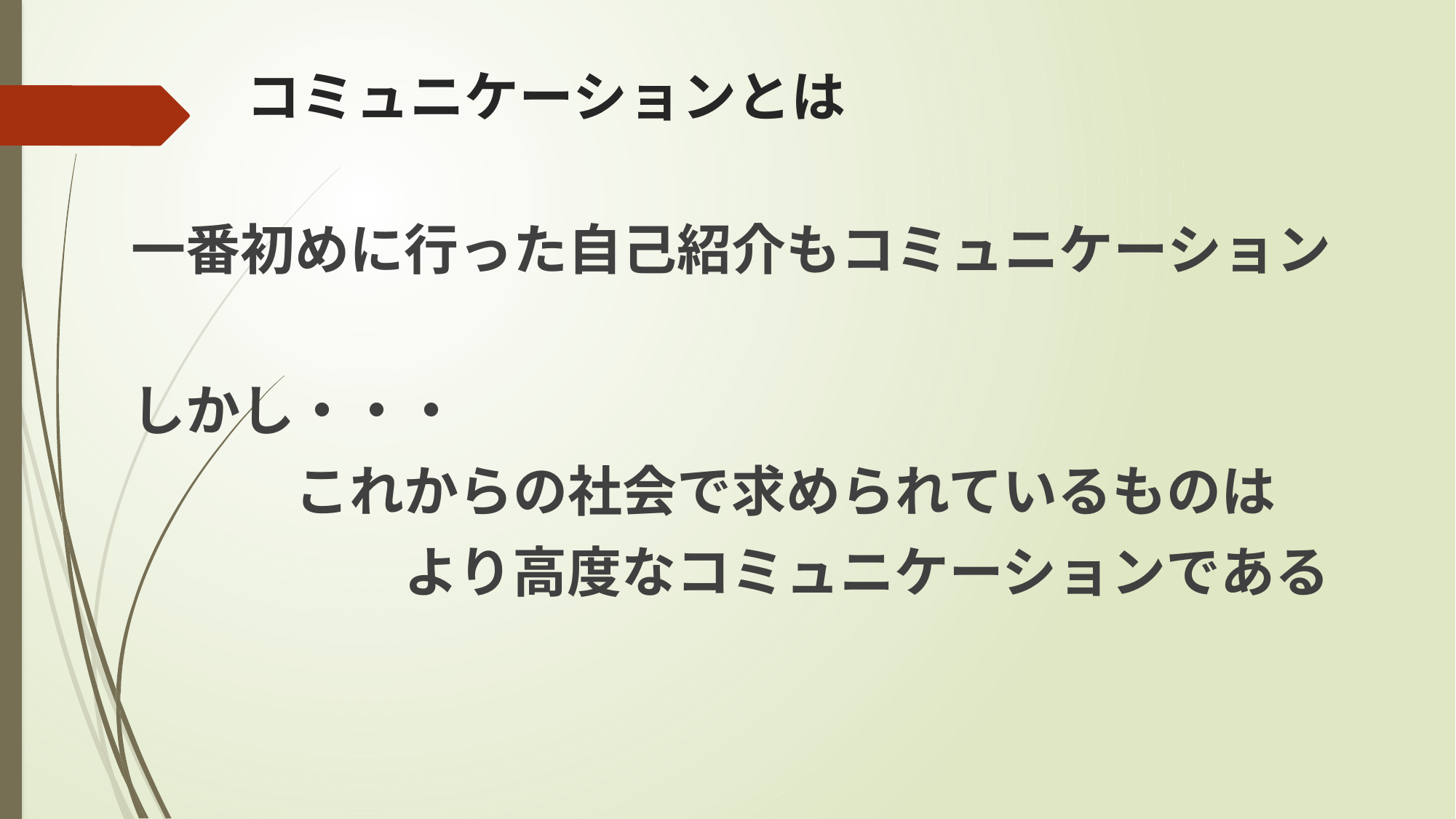

# コミュニケーションとは
一番初めに行った自己紹介もコミュニケーション

しかし・・・
　　　これからの社会で求められているものは
　　　　　より高度なコミュニケーションである